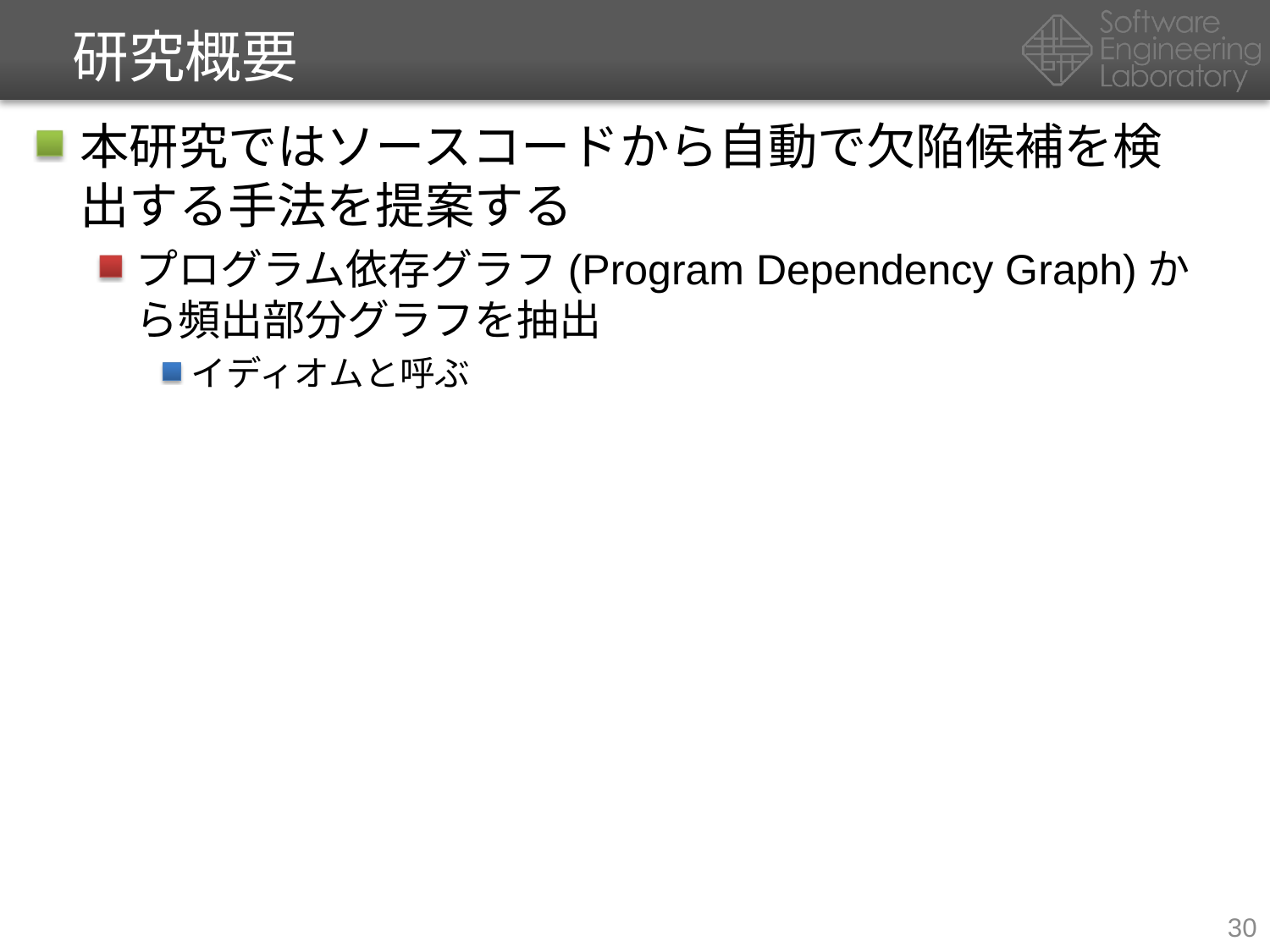

# 研究概要
本研究ではソースコードから自動で欠陥候補を検出する手法を提案する
プログラム依存グラフ(Program Dependency Graph)から頻出部分グラフを抽出
イディオムと呼ぶ

30